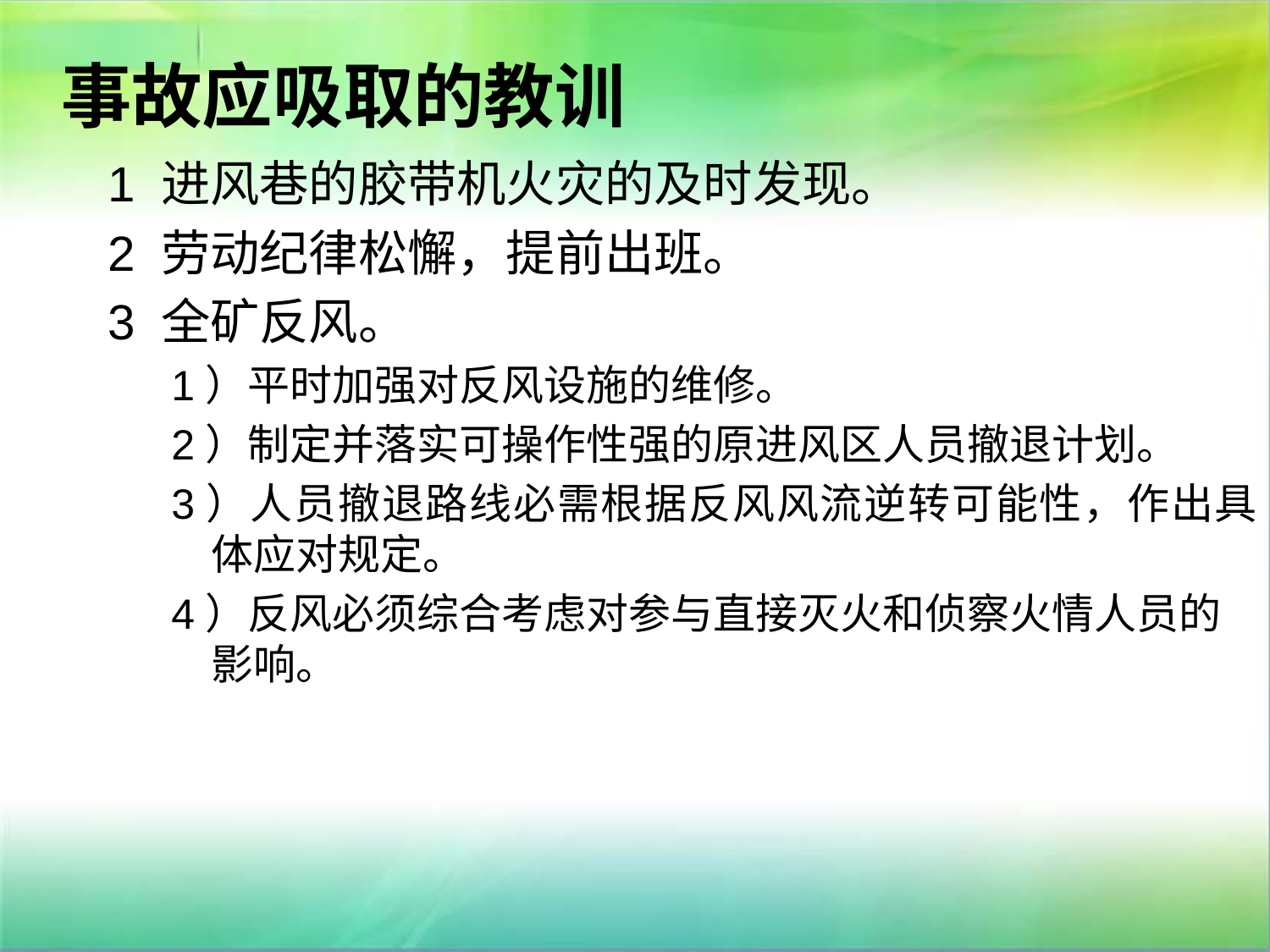

# 事故应吸取的教训
1 进风巷的胶带机火灾的及时发现。
2 劳动纪律松懈，提前出班。
3 全矿反风。
1）平时加强对反风设施的维修。
2）制定并落实可操作性强的原进风区人员撤退计划。
3）人员撤退路线必需根据反风风流逆转可能性，作出具体应对规定。
4）反风必须综合考虑对参与直接灭火和侦察火情人员的影响。